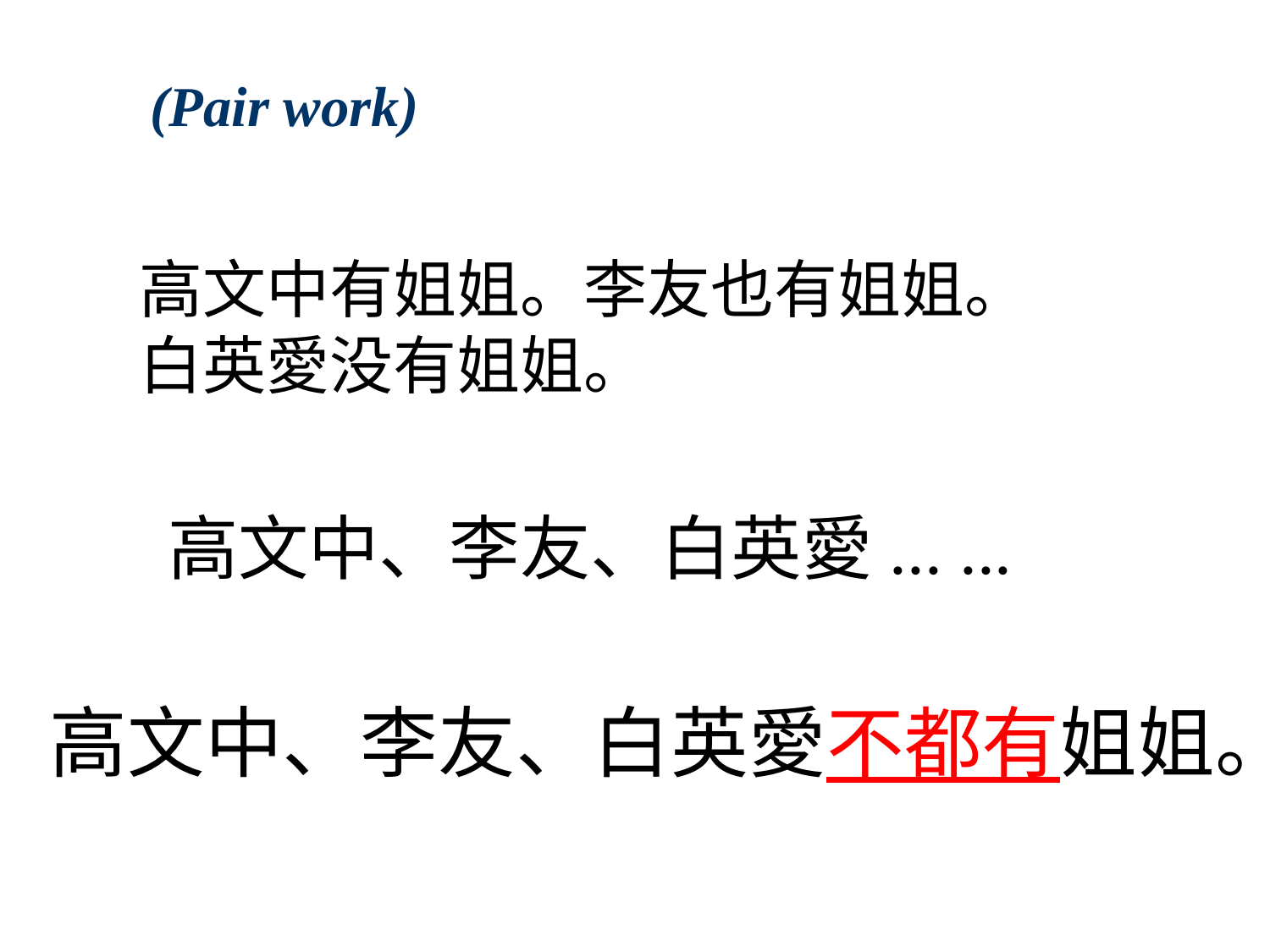

# (Pair work)
高文中有姐姐。李友也有姐姐。白英愛没有姐姐。

高文中、李友、白英愛... ...
高文中、李友、白英愛不都有姐姐。